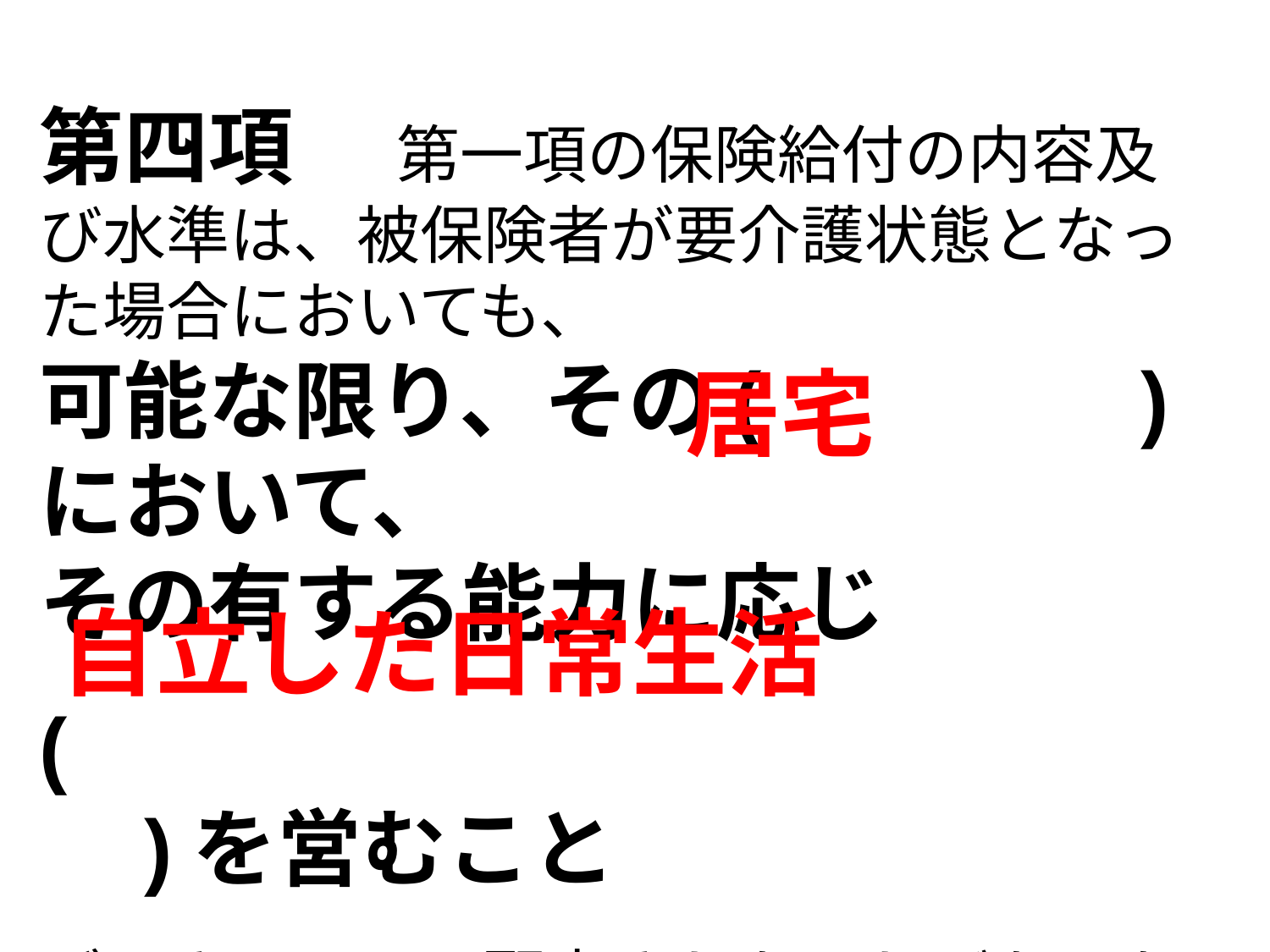

第四項 　第一項の保険給付の内容及び水準は、被保険者が要介護状態となった場合においても、
可能な限り、その(　　　　)において、
その有する能力に応じ

(　　　　　　　　　　　　　)を営むこと

ができるように配慮されなければならない。
居宅
自立した日常生活